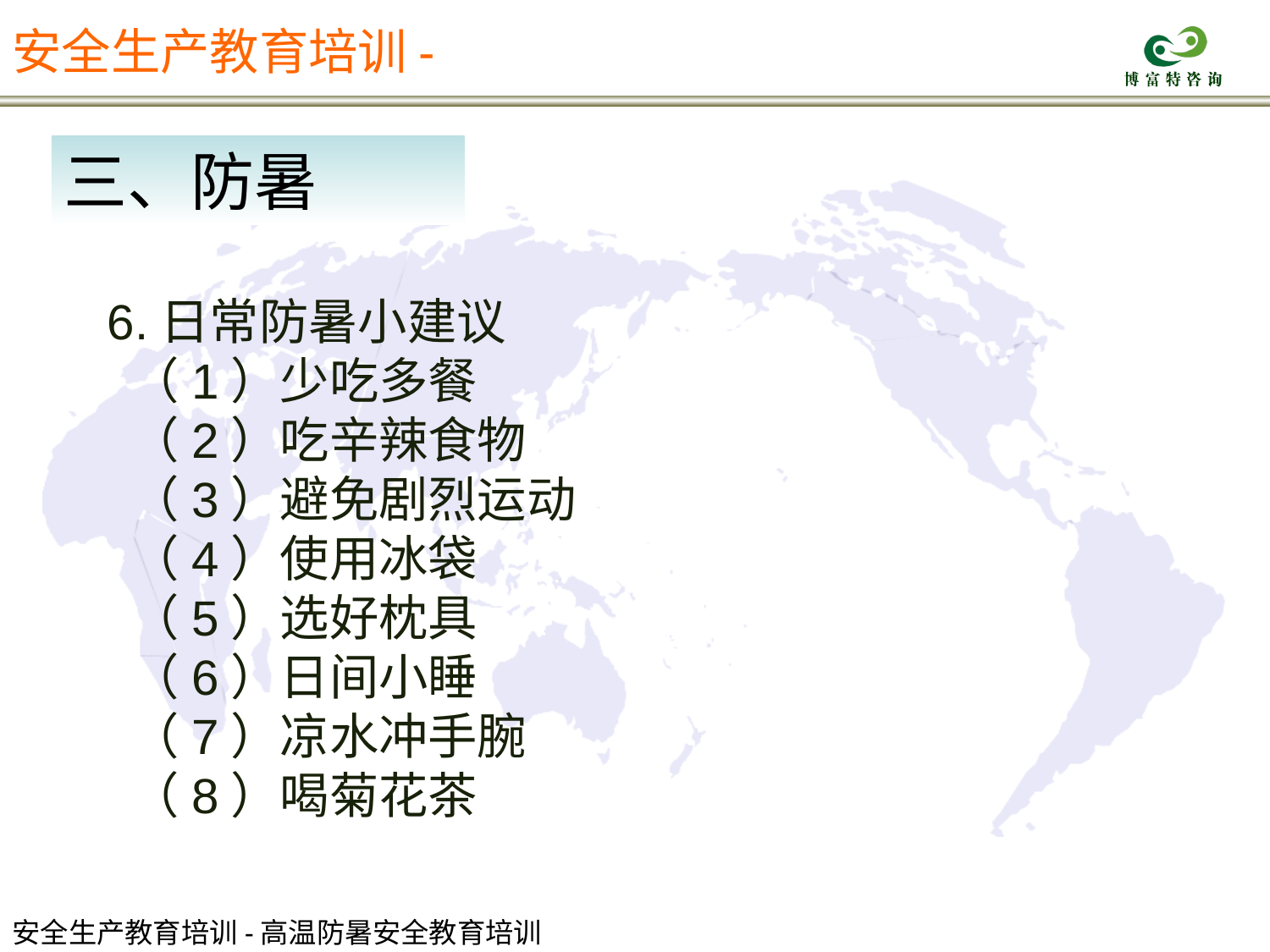

安全生产教育培训-
三、防暑
6.日常防暑小建议
 （1）少吃多餐
 （2）吃辛辣食物
 （3）避免剧烈运动
 （4）使用冰袋
 （5）选好枕具
 （6）日间小睡
 （7）凉水冲手腕
 （8）喝菊花茶

33
安全生产教育培训-高温防暑安全教育培训